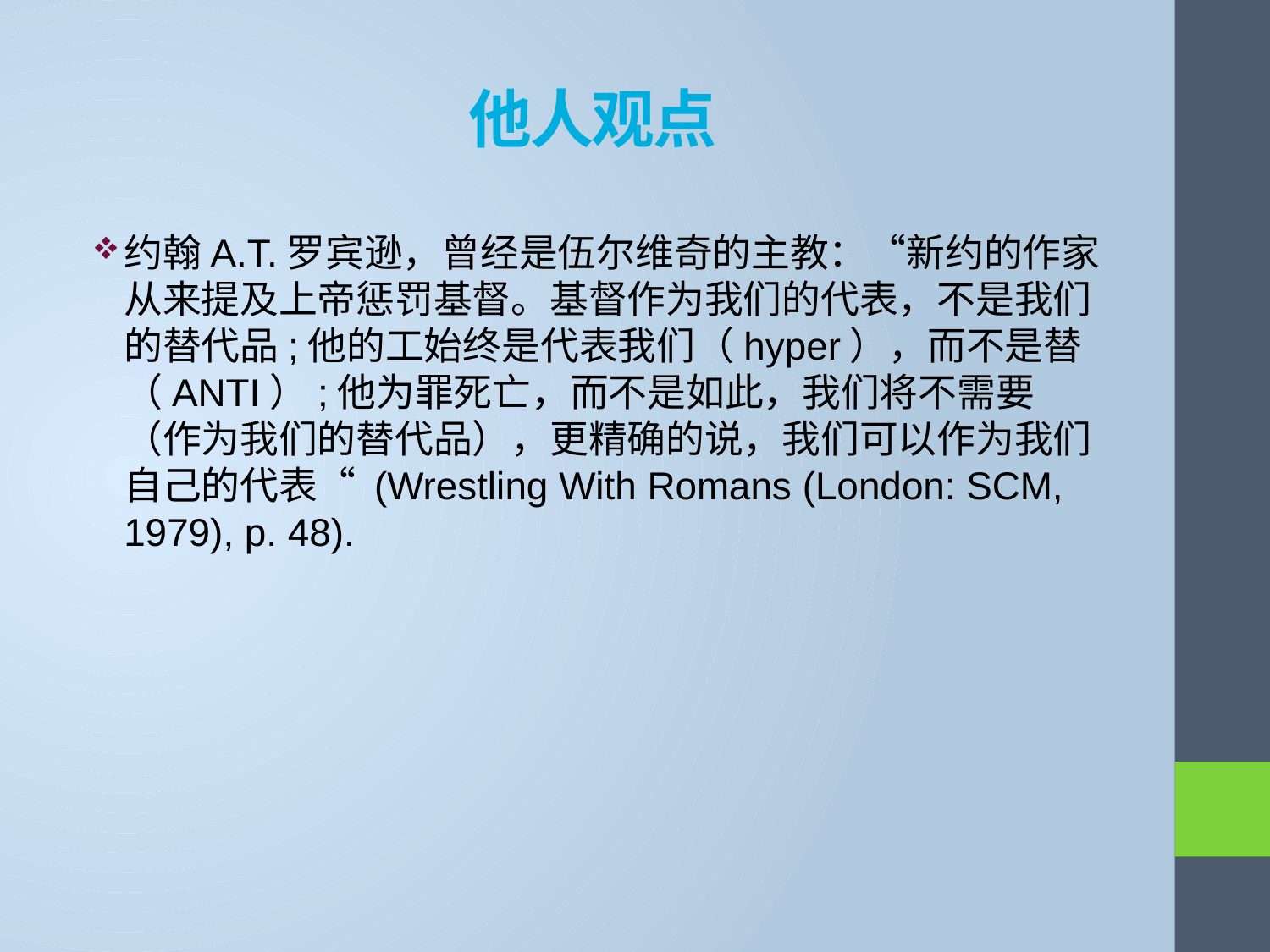

# 他人观点
约翰A.T.罗宾逊，曾经是伍尔维奇的主教：“新约的作家从来提及上帝惩罚基督。基督作为我们的代表，不是我们的替代品;他的工始终是代表我们（hyper），而不是替（ANTI）;他为罪死亡，而不是如此，我们将不需要（作为我们的替代品），更精确的说，我们可以作为我们自己的代表“ (Wrestling With Romans (London: SCM, 1979), p. 48).